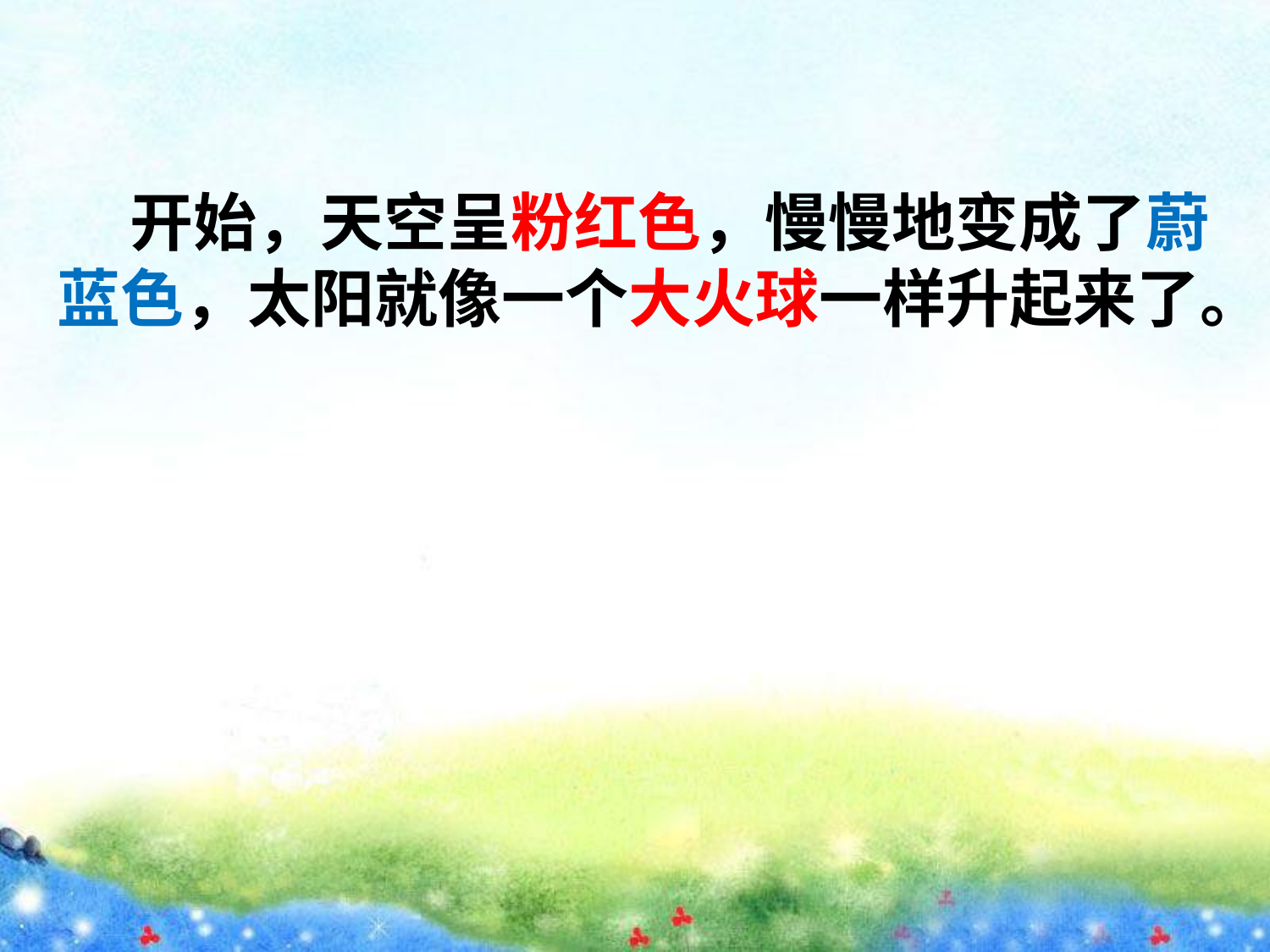

开始，天空呈粉红色，慢慢地变成了蔚蓝色，太阳就像一个大火球一样升起来了。